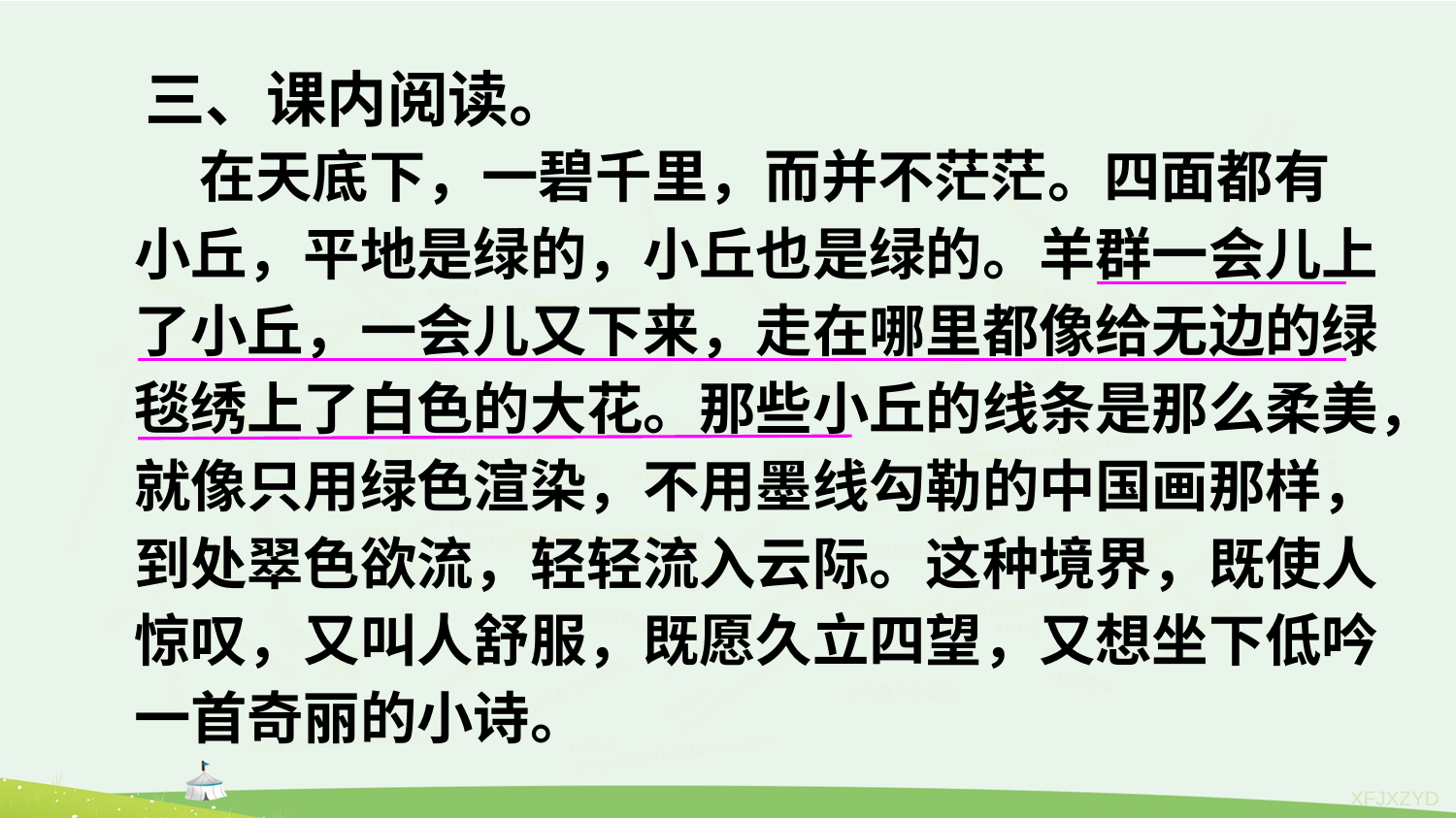

三、课内阅读。
    在天底下，一碧千里，而并不茫茫。四面都有小丘，平地是绿的，小丘也是绿的。羊群一会儿上了小丘，一会儿又下来，走在哪里都像给无边的绿毯绣上了白色的大花。那些小丘的线条是那么柔美，就像只用绿色渲染，不用墨线勾勒的中国画那样，到处翠色欲流，轻轻流入云际。这种境界，既使人惊叹，又叫人舒服，既愿久立四望，又想坐下低吟一首奇丽的小诗。